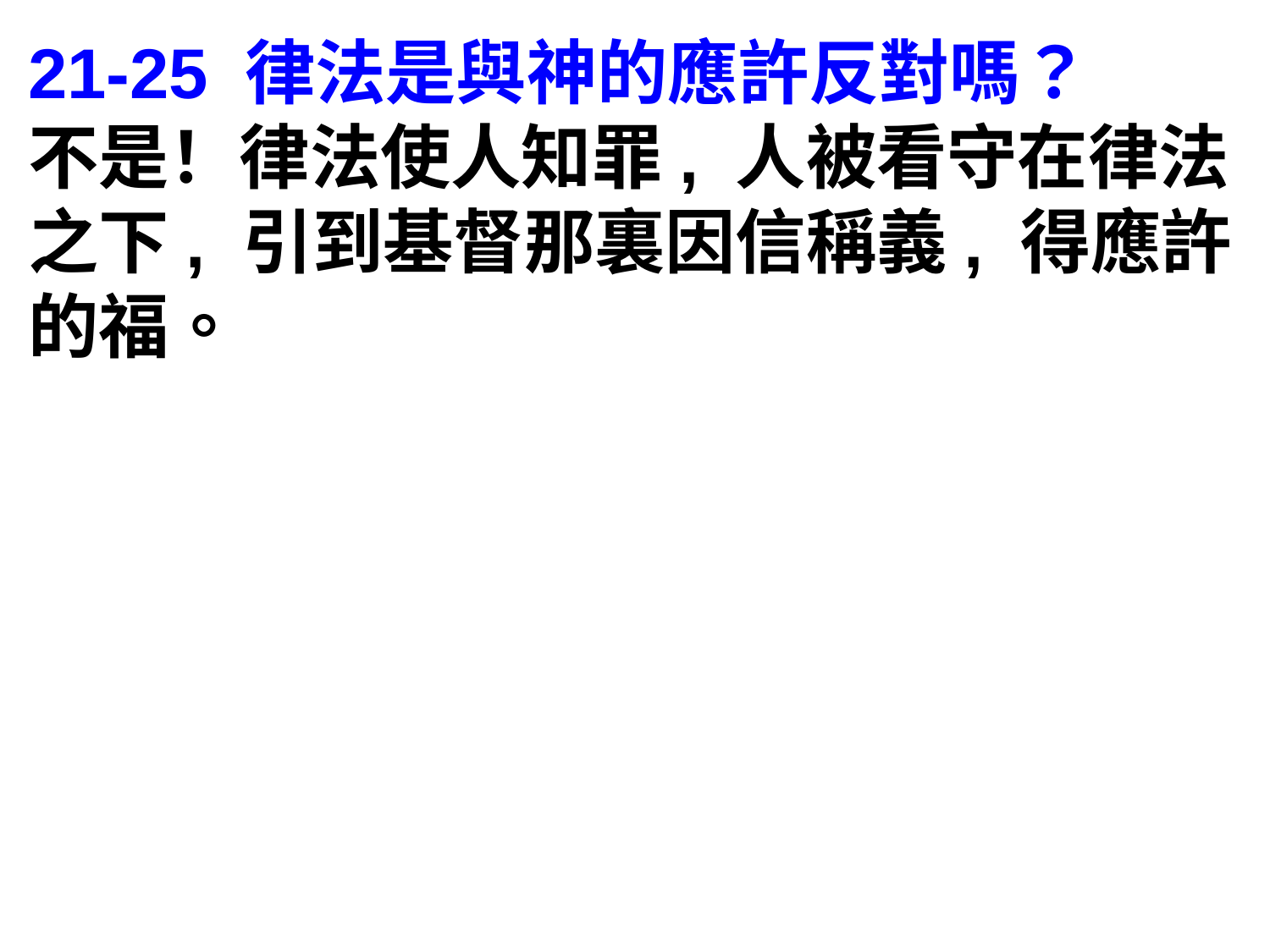

21-25 律法是與神的應許反對嗎？
不是！律法使人知罪, 人被看守在律法之下, 引到基督那裏因信稱義, 得應許的福。